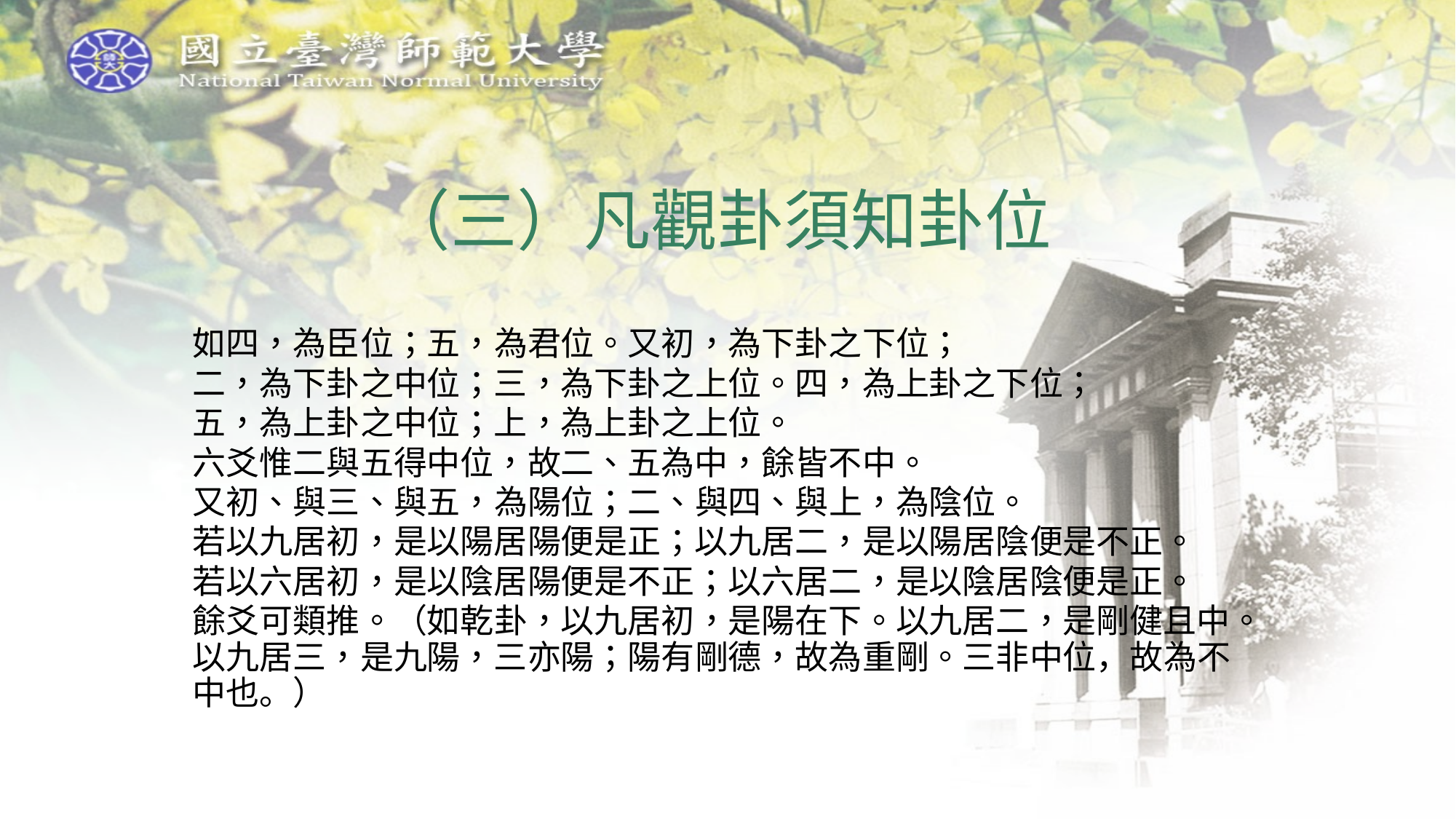

# （三）凡觀卦須知卦位
如四，為臣位；五，為君位。又初，為下卦之下位；
二，為下卦之中位；三，為下卦之上位。四，為上卦之下位；
五，為上卦之中位；上，為上卦之上位。
六爻惟二與五得中位，故二、五為中，餘皆不中。
又初、與三、與五，為陽位；二、與四、與上，為陰位。
若以九居初，是以陽居陽便是正；以九居二，是以陽居陰便是不正。
若以六居初，是以陰居陽便是不正；以六居二，是以陰居陰便是正。
餘爻可類推。（如乾卦，以九居初，是陽在下。以九居二，是剛健且中。以九居三，是九陽，三亦陽；陽有剛德，故為重剛。三非中位，故為不中也。）